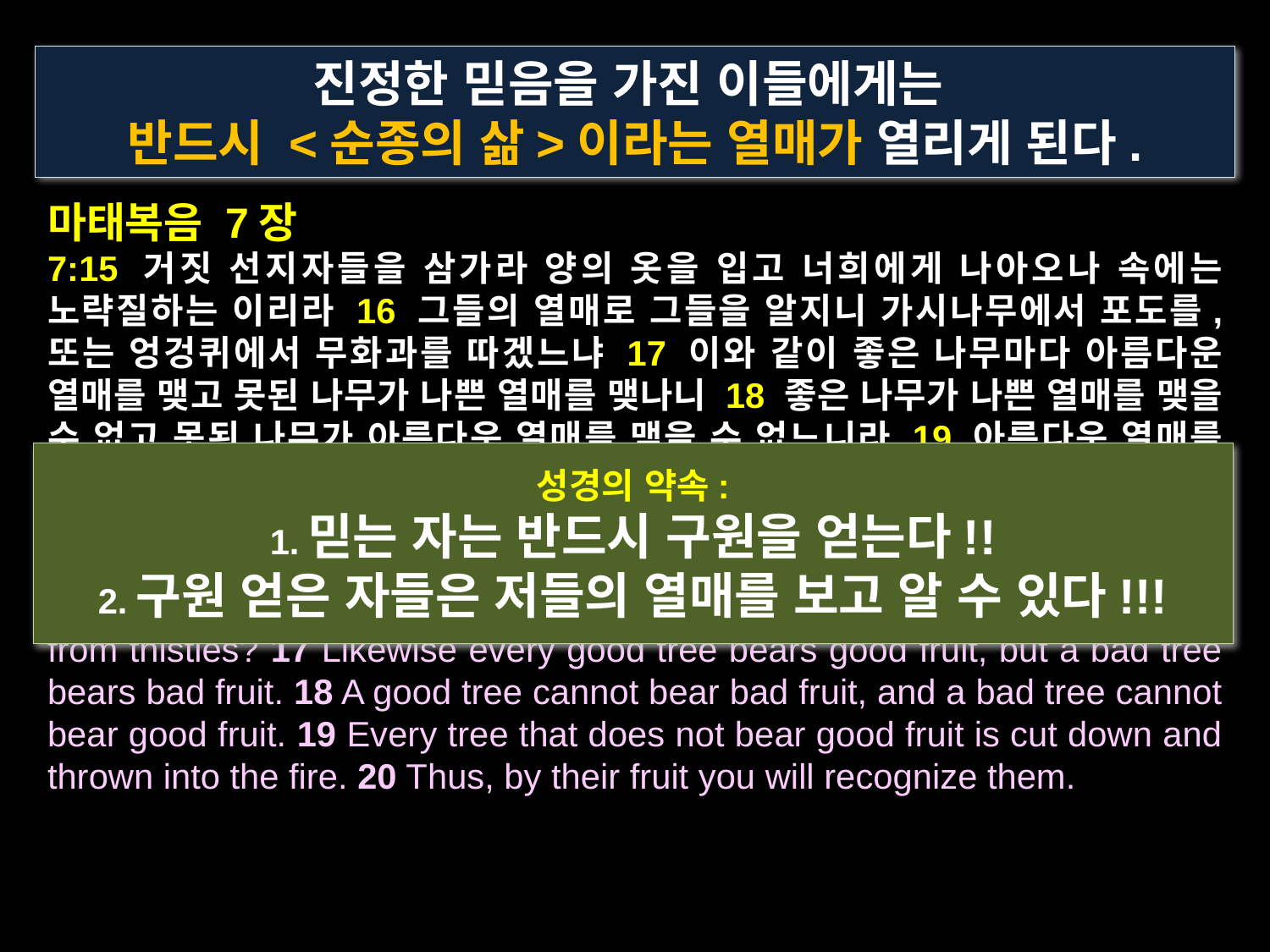

진정한 믿음을 가진 이들에게는
반드시 <순종의 삶>이라는 열매가 열리게 된다.
마태복음 7장
7:15 거짓 선지자들을 삼가라 양의 옷을 입고 너희에게 나아오나 속에는 노략질하는 이리라 16 그들의 열매로 그들을 알지니 가시나무에서 포도를, 또는 엉겅퀴에서 무화과를 따겠느냐 17 이와 같이 좋은 나무마다 아름다운 열매를 맺고 못된 나무가 나쁜 열매를 맺나니 18 좋은 나무가 나쁜 열매를 맺을 수 없고 못된 나무가 아름다운 열매를 맺을 수 없느니라 19 아름다운 열매를 맺지 아니하는 나무마다 찍혀 불에 던져지느니라 20 이러므로 그들의 열매로 그들을 알리라 15 "Watch out for false prophets. They come to you in sheep's clothing, but inwardly they are ferocious wolves. 16 By their fruit you will recognize them. Do people pick grapes from thornbushes, or figs from thistles? 17 Likewise every good tree bears good fruit, but a bad tree bears bad fruit. 18 A good tree cannot bear bad fruit, and a bad tree cannot bear good fruit. 19 Every tree that does not bear good fruit is cut down and thrown into the fire. 20 Thus, by their fruit you will recognize them.
성경의 약속:
1.믿는 자는 반드시 구원을 얻는다!!
2.구원 얻은 자들은 저들의 열매를 보고 알 수 있다!!!